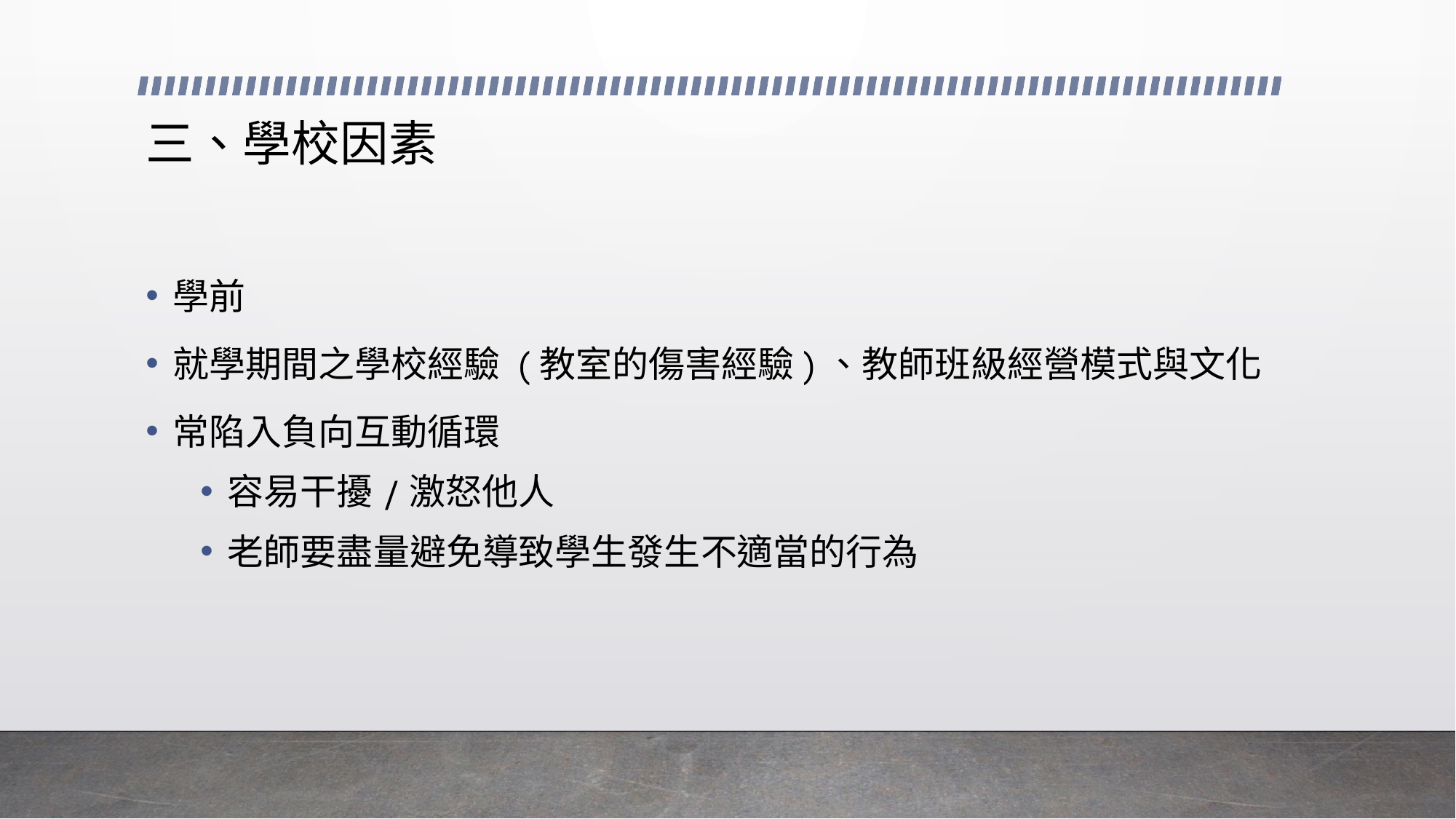

# 三、學校因素
學前
就學期間之學校經驗 (教室的傷害經驗)、教師班級經營模式與文化
常陷入負向互動循環
容易干擾/激怒他人
老師要盡量避免導致學生發生不適當的行為